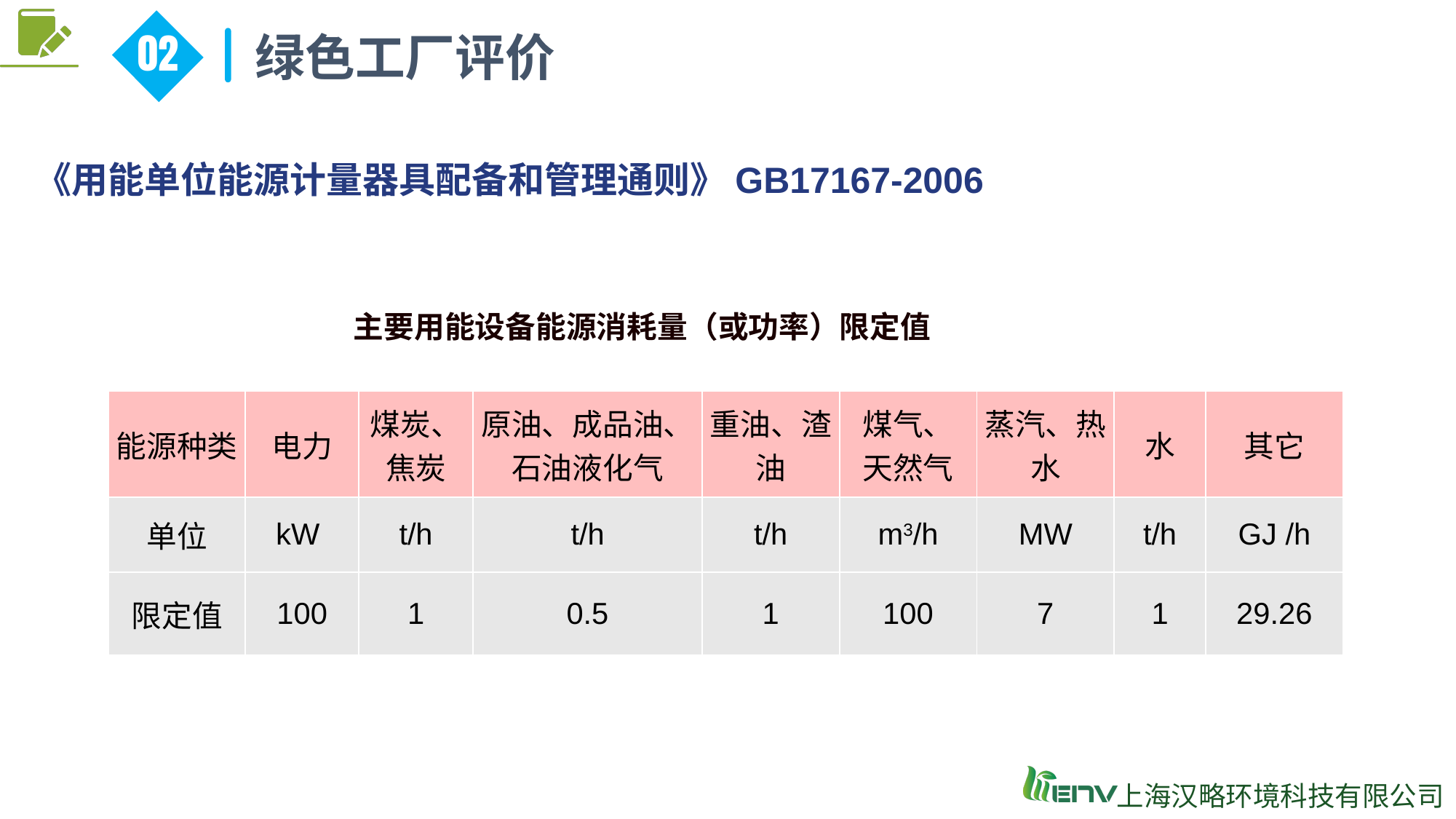

绿色工厂评价

02
《用能单位能源计量器具配备和管理通则》GB17167-2006
主要用能设备能源消耗量（或功率）限定值
| 能源种类 | 电力 | 煤炭、焦炭 | 原油、成品油、 石油液化气 | 重油、渣油 | 煤气、 天然气 | 蒸汽、热水 | 水 | 其它 |
| --- | --- | --- | --- | --- | --- | --- | --- | --- |
| 单位 | kW | t/h | t/h | t/h | m3/h | MW | t/h | GJ /h |
| 限定值 | 100 | 1 | 0.5 | 1 | 100 | 7 | 1 | 29.26 |